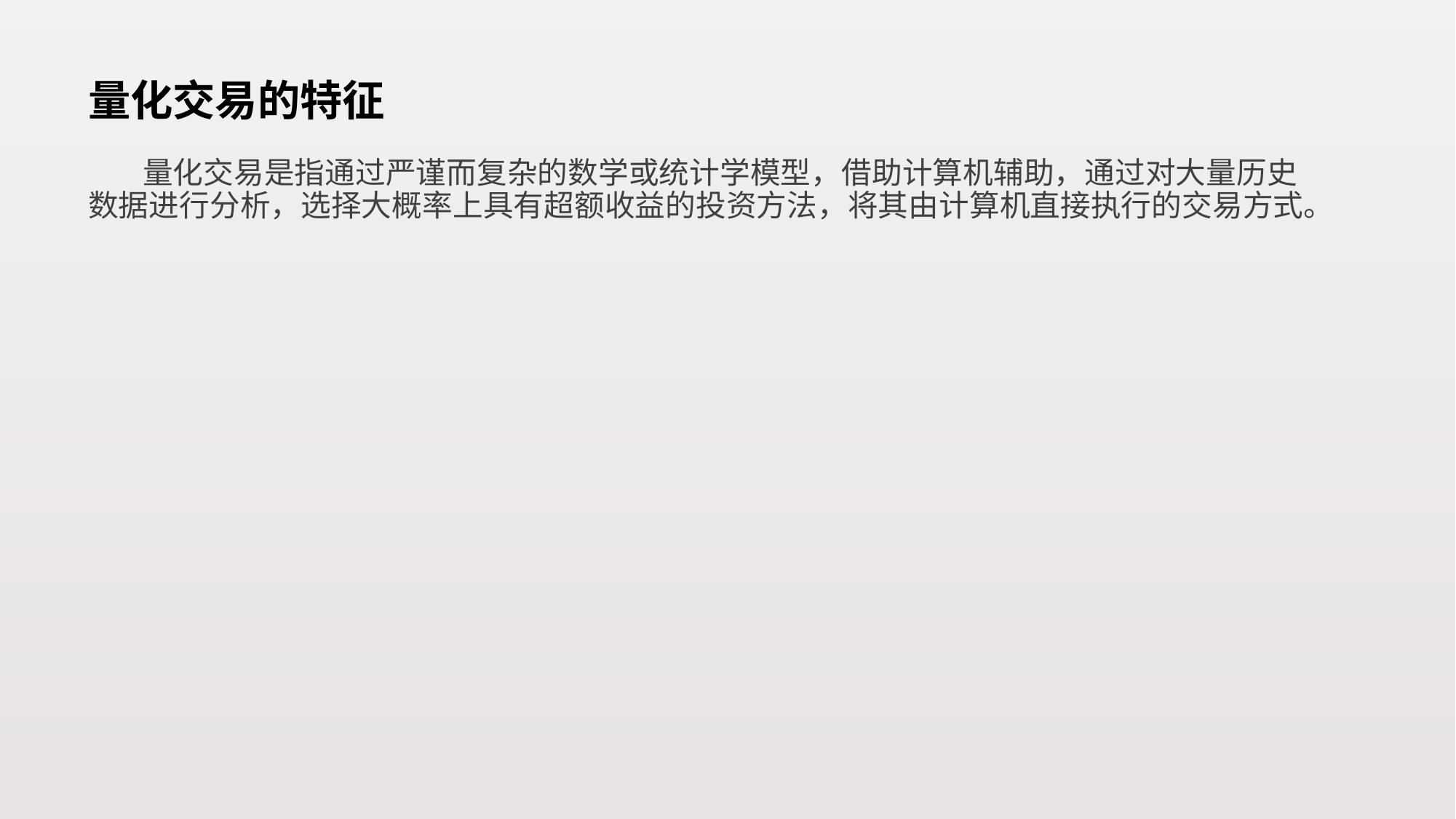

# 量化交易的特征
       量化交易是指通过严谨而复杂的数学或统计学模型，借助计算机辅助，通过对大量历史数据进行分析，选择大概率上具有超额收益的投资方法，将其由计算机直接执行的交易方式。